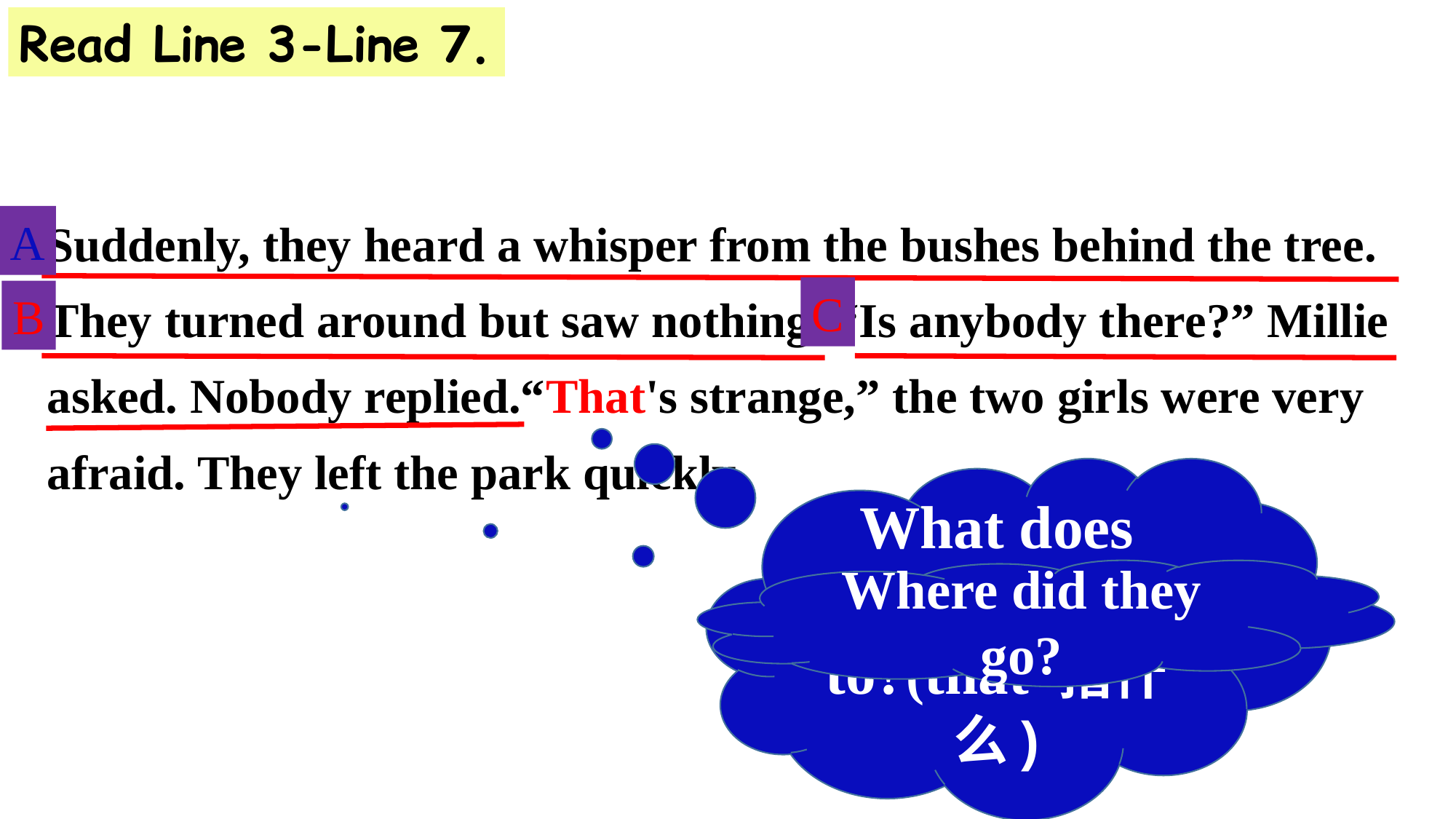

Read Line 3-Line 7.
Suddenly, they heard a whisper from the bushes behind the tree.
They turned around but saw nothing. “Is anybody there?” Millie
asked. Nobody replied.“That's strange,” the two girls were very
afraid. They left the park quickly.
A
C
B
What does “that” refer to?(that 指什么)
Where did they go?